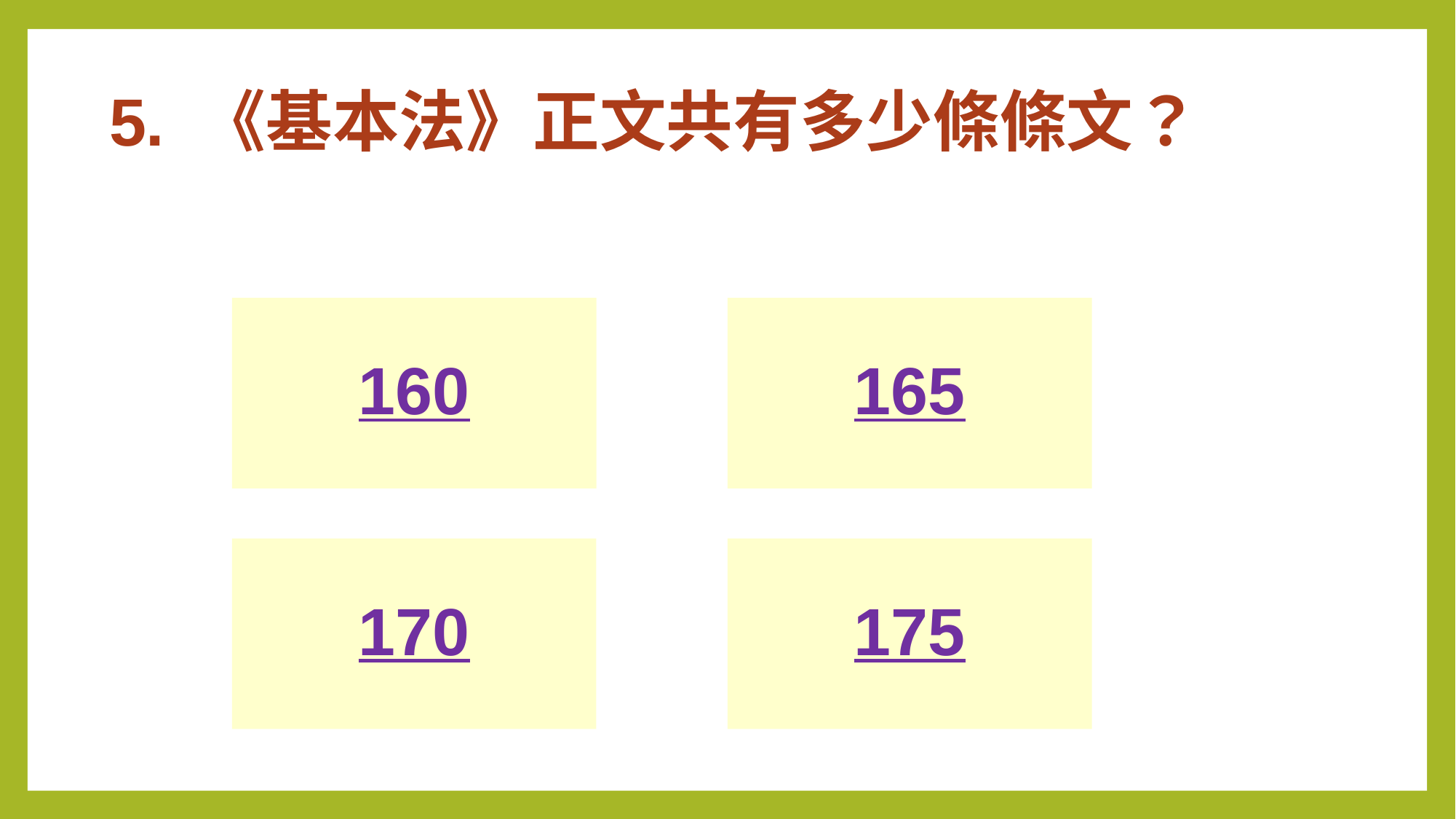

# 5. 《基本法》正文共有多少條條文？
160
165
170
175